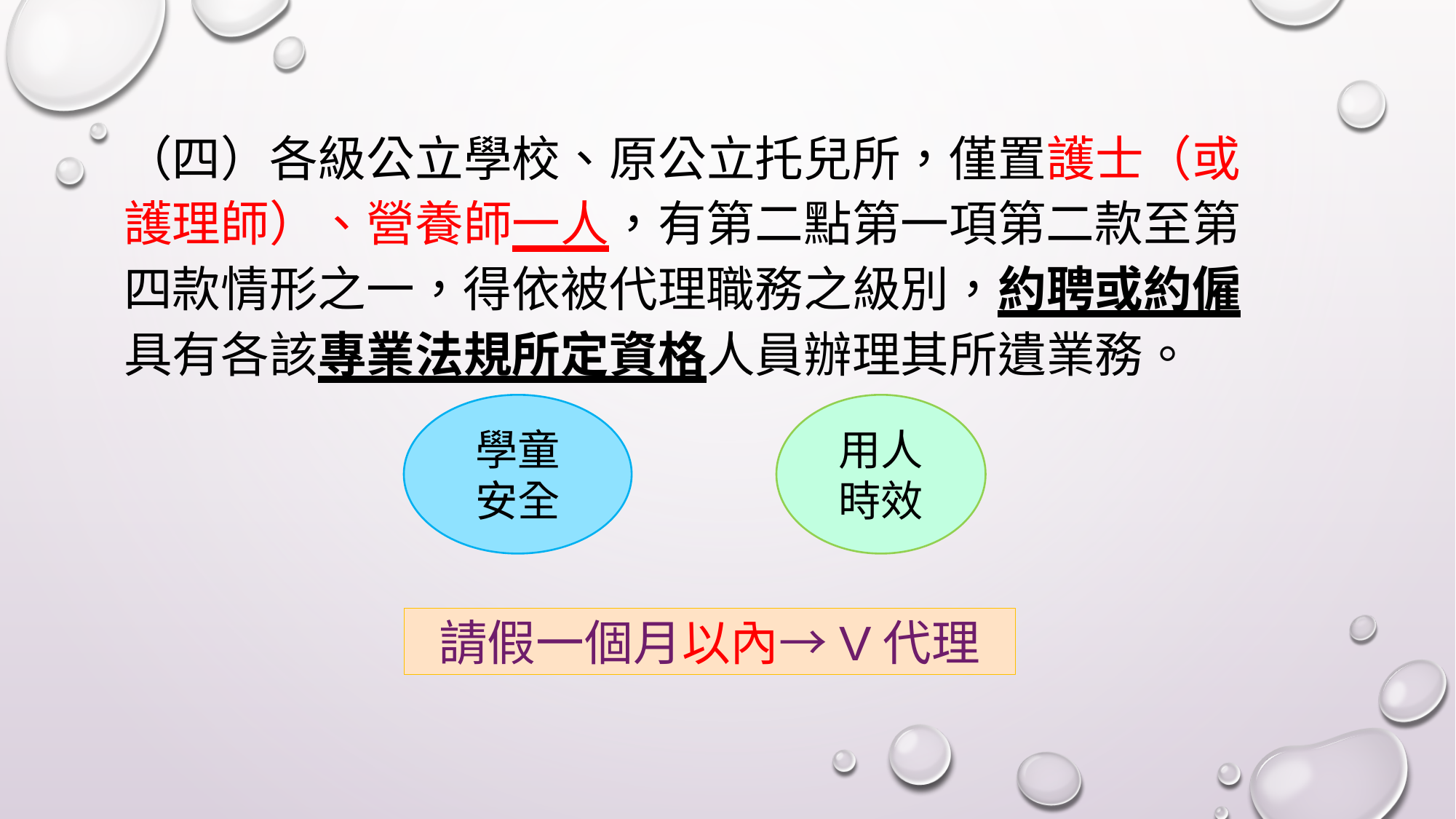

（四）各級公立學校、原公立托兒所，僅置護士（或護理師）、營養師一人，有第二點第一項第二款至第四款情形之一，得依被代理職務之級別，約聘或約僱具有各該專業法規所定資格人員辦理其所遺業務。

學童
安全
用人時效
請假一個月以內→V代理